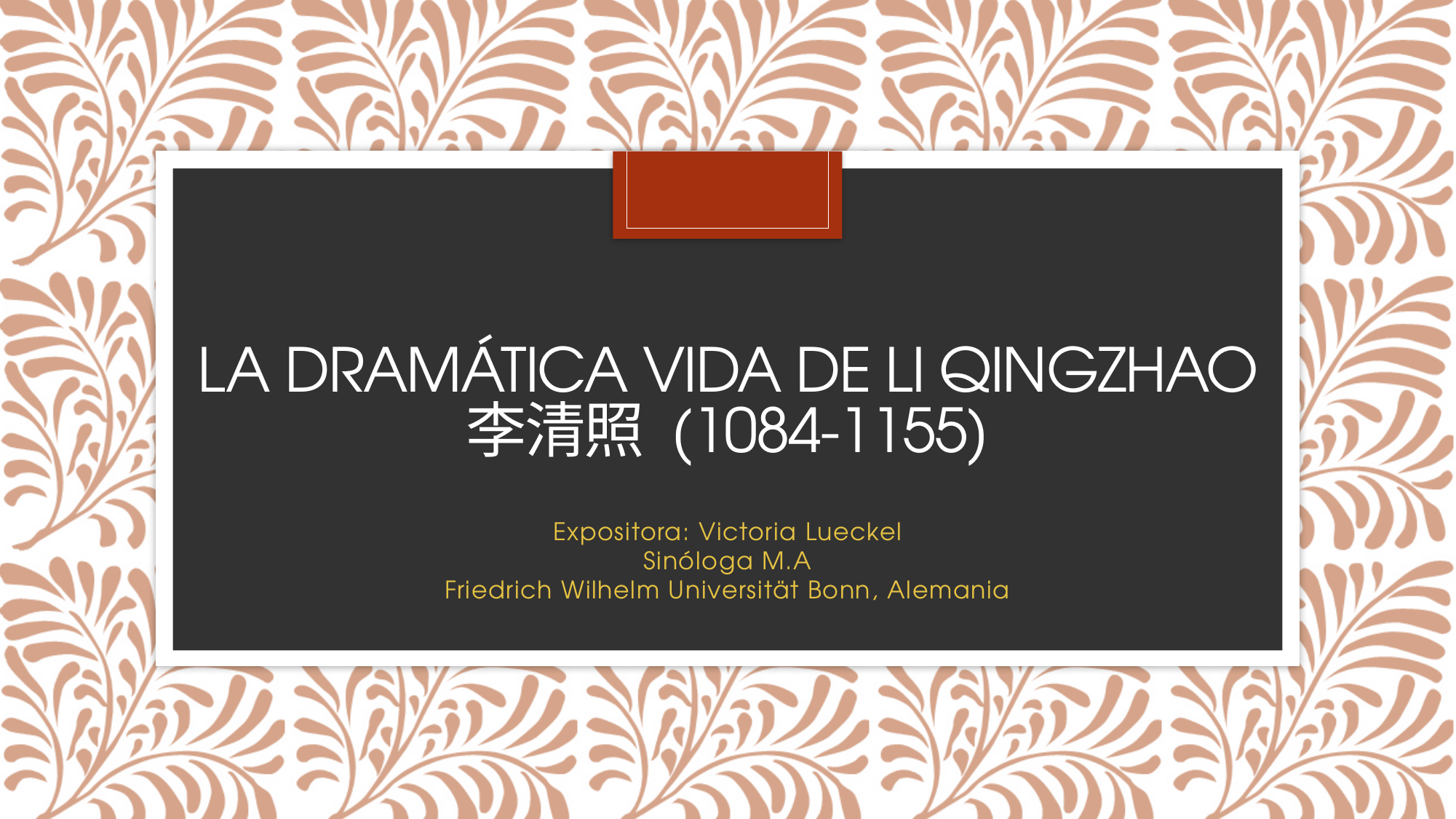

# La dramática vida de li Qingzhao 李清照 (1084-1155)
Expositora: Victoria Lueckel
Sinóloga M.A
Friedrich Wilhelm Universität Bonn, Alemania